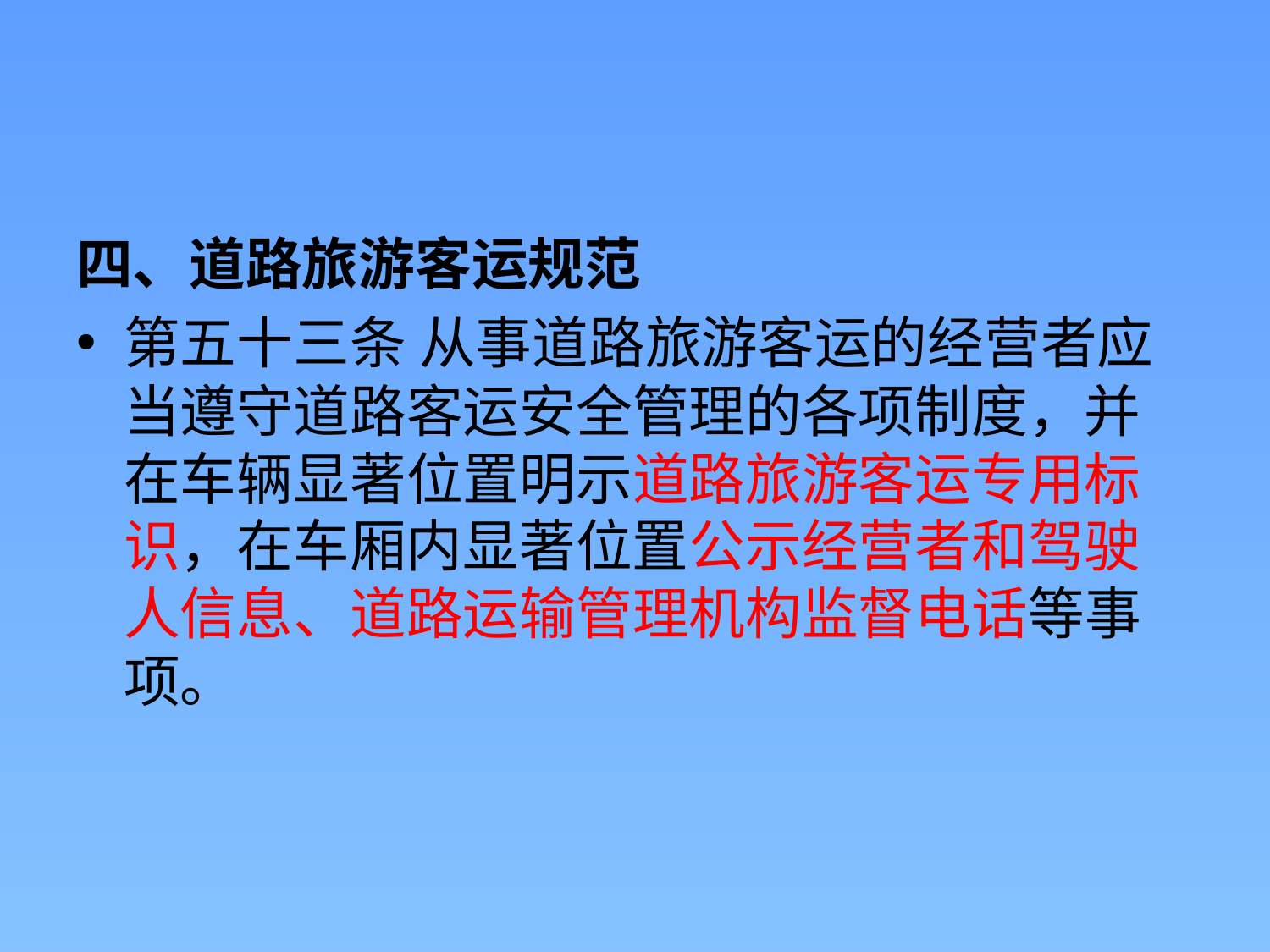

#
四、道路旅游客运规范
第五十三条 从事道路旅游客运的经营者应当遵守道路客运安全管理的各项制度，并在车辆显著位置明示道路旅游客运专用标识，在车厢内显著位置公示经营者和驾驶人信息、道路运输管理机构监督电话等事项。